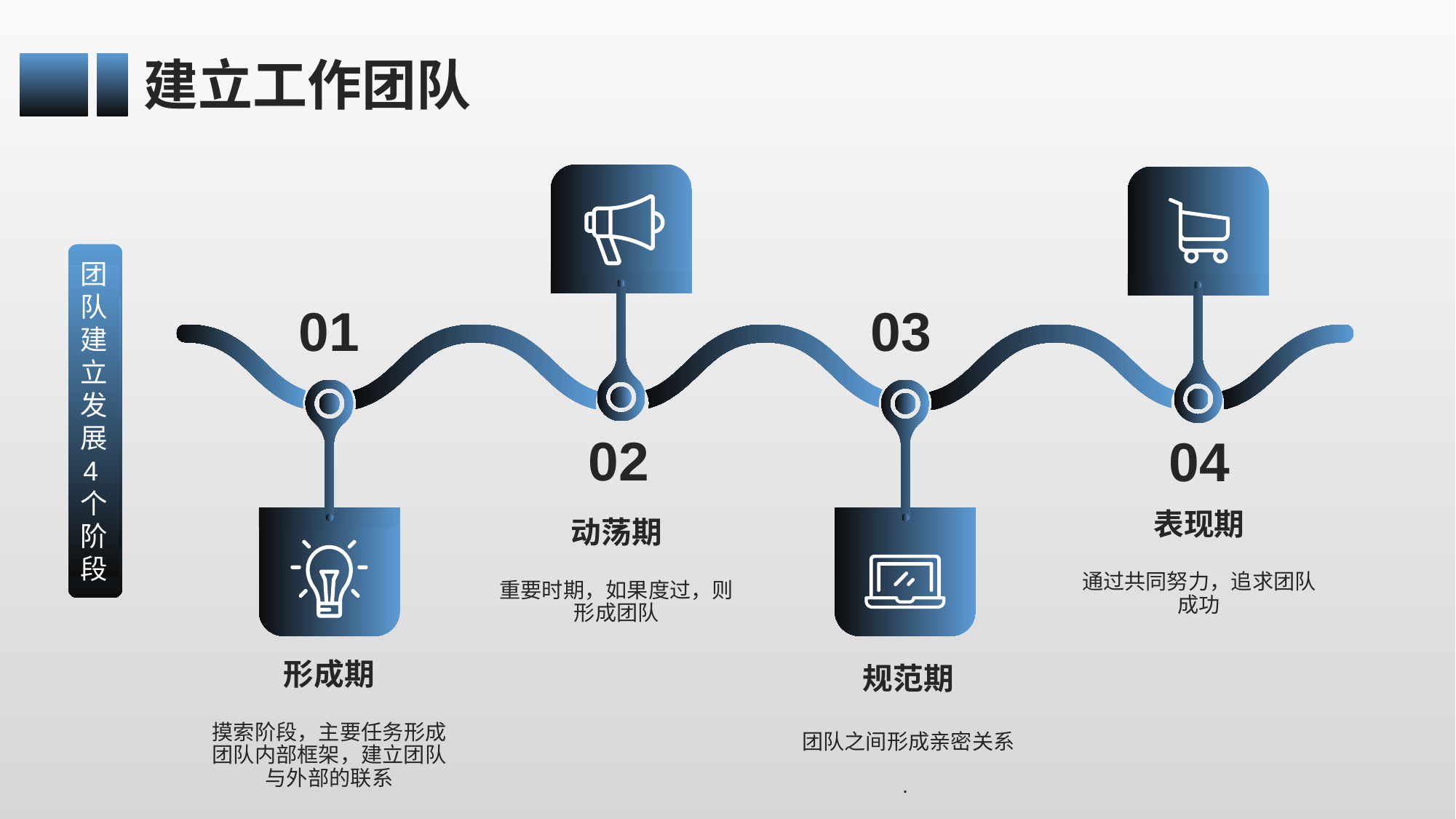

建立工作团队

团队建立发展4个阶段

01
03

02
04
表现期
通过共同努力，追求团队成功
动荡期
重要时期，如果度过，则形成团队

形成期
摸索阶段，主要任务形成团队内部框架，建立团队与外部的联系
规范期
团队之间形成亲密关系
.